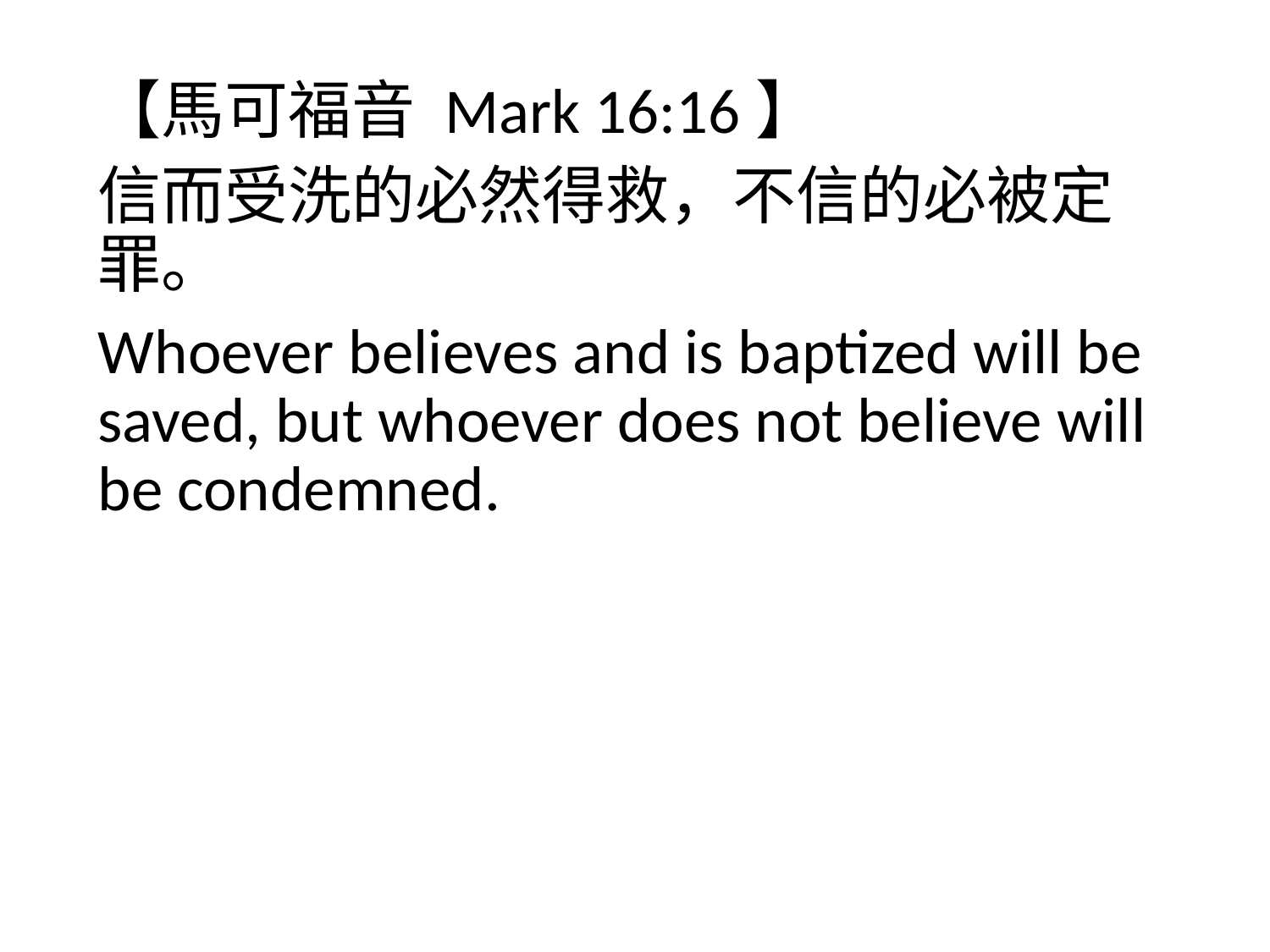

【馬可福音 Mark 16:16】
信而受洗的必然得救，不信的必被定罪。
Whoever believes and is baptized will be saved, but whoever does not believe will be condemned.